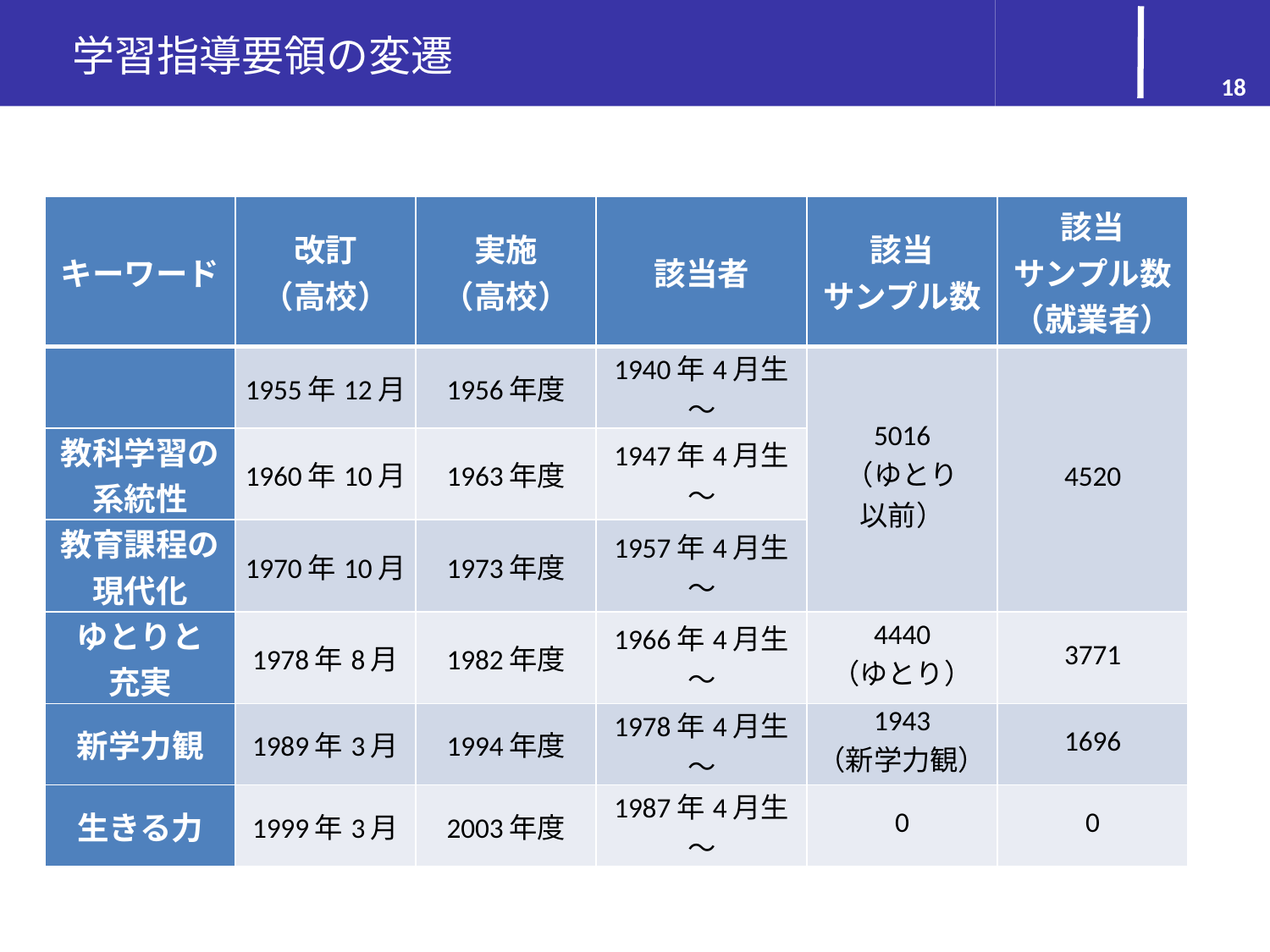

# 学習指導要領の変遷
18
| キーワード | 改訂 （高校） | 実施 （高校） | 該当者 | 該当 サンプル数 | 該当 サンプル数 （就業者） |
| --- | --- | --- | --- | --- | --- |
|  | 1955年12月 | 1956年度 | 1940年4月生～ | 5016 （ゆとり 以前） | 4520 |
| 教科学習の 系統性 | 1960年10月 | 1963年度 | 1947年4月生～ |  |  |
| 教育課程の 現代化 | 1970年10月 | 1973年度 | 1957年4月生～ |  |  |
| ゆとりと 充実 | 1978年8月 | 1982年度 | 1966年4月生～ | 4440 （ゆとり） | 3771 |
| 新学力観 | 1989年3月 | 1994年度 | 1978年4月生～ | 1943 （新学力観） | 1696 |
| 生きる力 | 1999年3月 | 2003年度 | 1987年4月生～ | 0 | 0 |